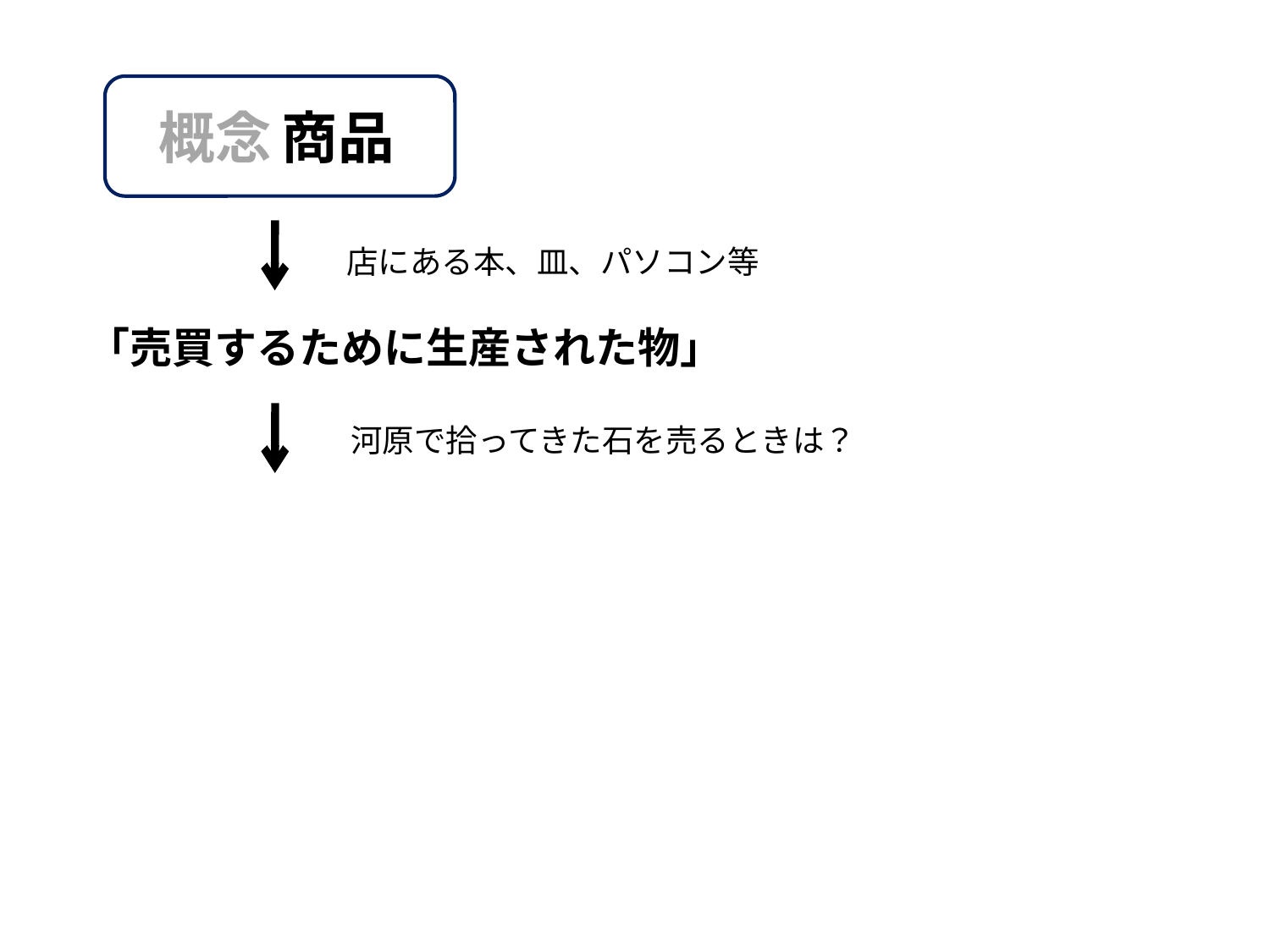

概念 商品
店にある本、皿、パソコン等
「売買するために生産された物」
河原で拾ってきた石を売るときは？